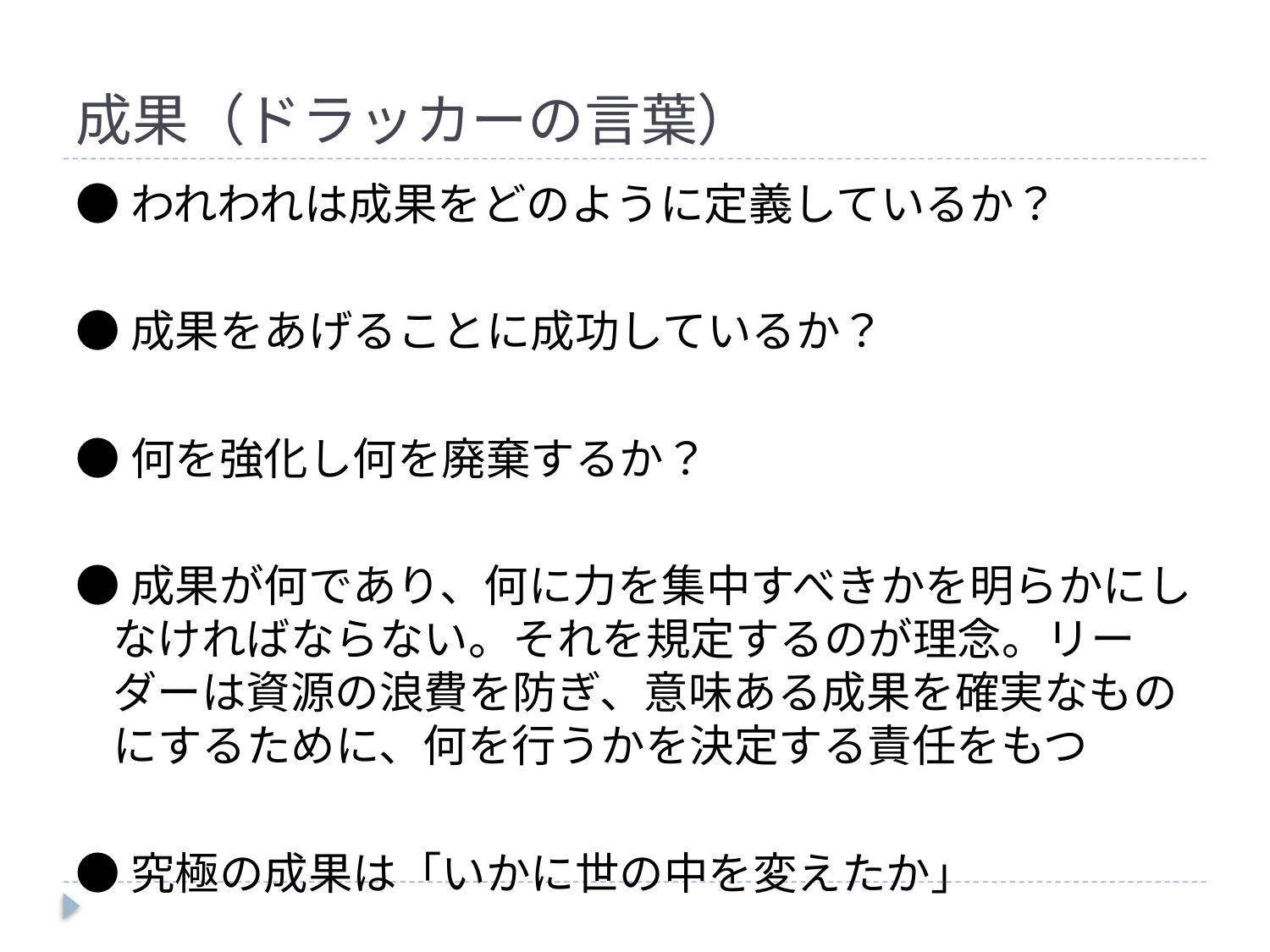

# 成果（ドラッカーの言葉）
●われわれは成果をどのように定義しているか？

●成果をあげることに成功しているか？

●何を強化し何を廃棄するか？

●成果が何であり、何に力を集中すべきかを明らかにしなければならない。それを規定するのが理念。リーダーは資源の浪費を防ぎ、意味ある成果を確実なものにするために、何を行うかを決定する責任をもつ

●究極の成果は「いかに世の中を変えたか」